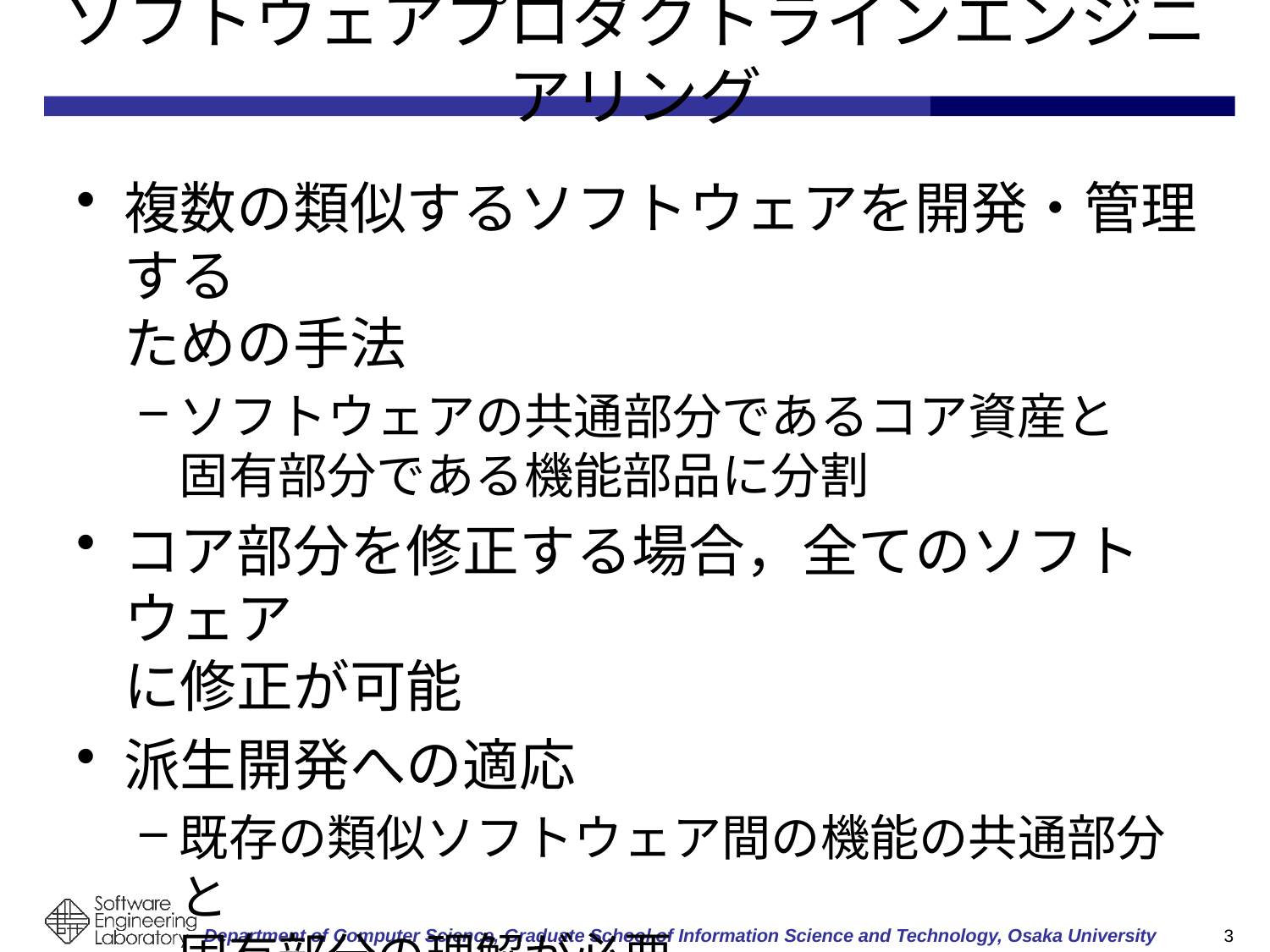

# ソフトウェアプロダクトラインエンジニアリング
複数の類似するソフトウェアを開発・管理する
ための手法
ソフトウェアの共通部分であるコア資産と
固有部分である機能部品に分割
コア部分を修正する場合，全てのソフトウェア
に修正が可能
派生開発への適応
既存の類似ソフトウェア間の機能の共通部分と
固有部分の理解が必要
ソフトウェアの比較が必要
3